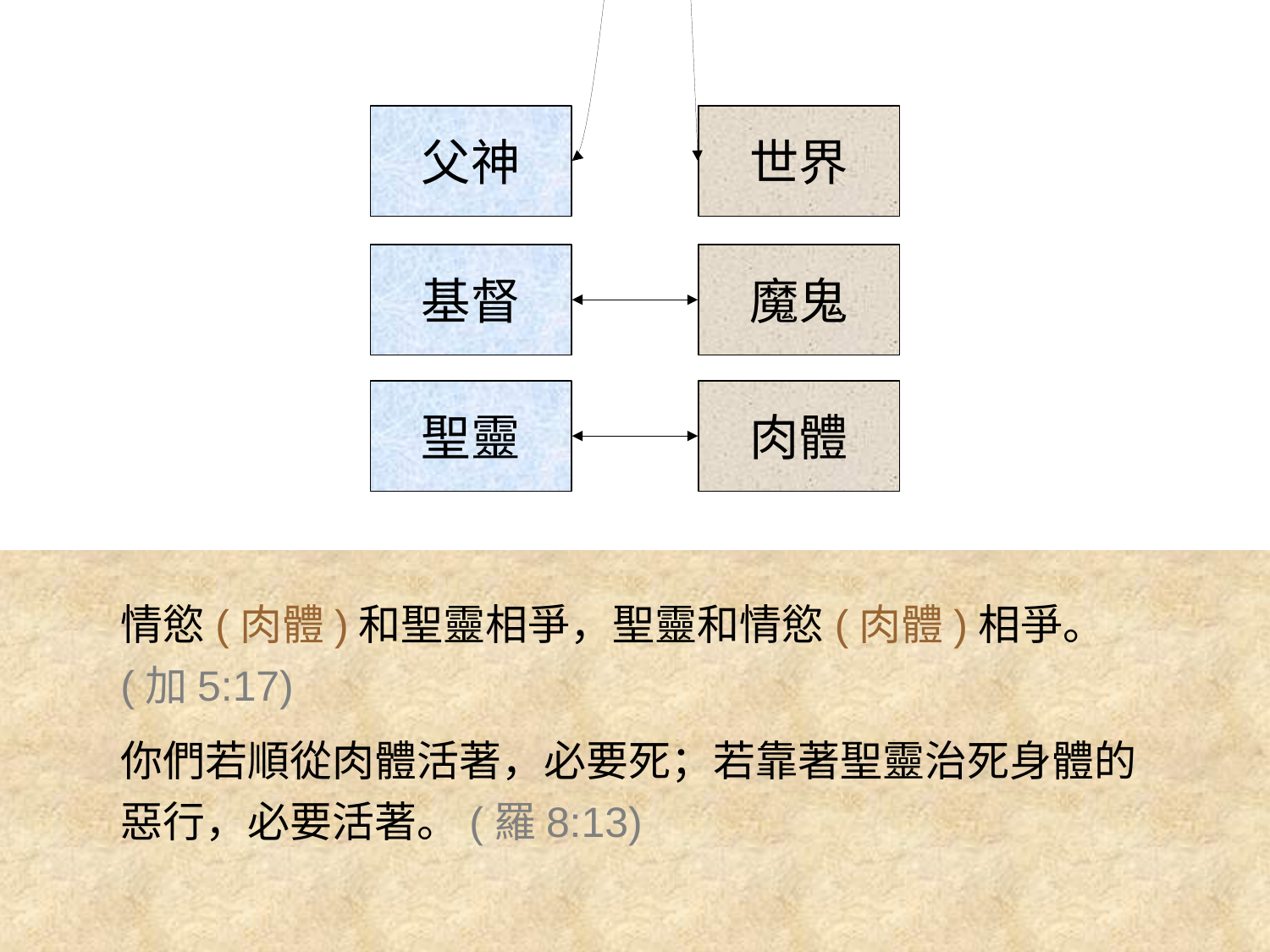

父神

世界

基督

魔鬼

聖靈

肉體

情慾(肉體)和聖靈相爭，聖靈和情慾(肉體)相爭。(加5:17)
你們若順從肉體活著，必要死；若靠著聖靈治死身體的惡行，必要活著。(羅8:13)